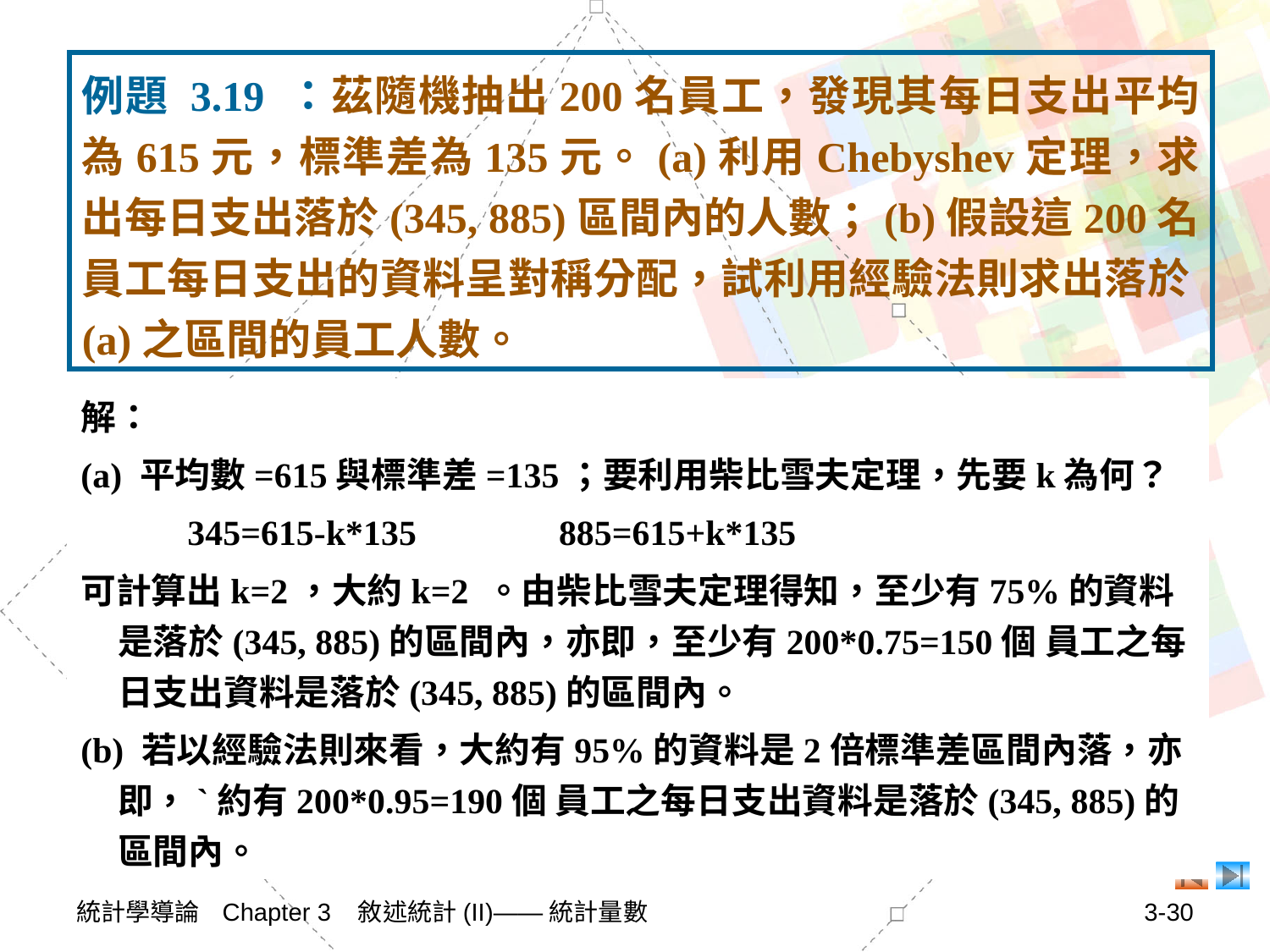

例題 3.19 ：茲隨機抽出200名員工，發現其每日支出平均為615元，標準差為135元。(a)利用Chebyshev定理，求出每日支出落於(345, 885)區間內的人數；(b)假設這200名員工每日支出的資料呈對稱分配，試利用經驗法則求出落於(a)之區間的員工人數。
解：
(a) 平均數=615與標準差=135；要利用柴比雪夫定理，先要k為何？
            345=615-k*135                885=615+k*135
可計算出k=2，大約k=2 。由柴比雪夫定理得知，至少有75%的資料是落於(345, 885)的區間內，亦即，至少有200*0.75=150個 員工之每日支出資料是落於(345, 885)的區間內。
(b) 若以經驗法則來看，大約有95%的資料是2倍標準差區間內落，亦即，`約有200*0.95=190個 員工之每日支出資料是落於(345, 885)的區間內。

統計學導論   Chapter 3   敘述統計(II)——統計量數
3-30